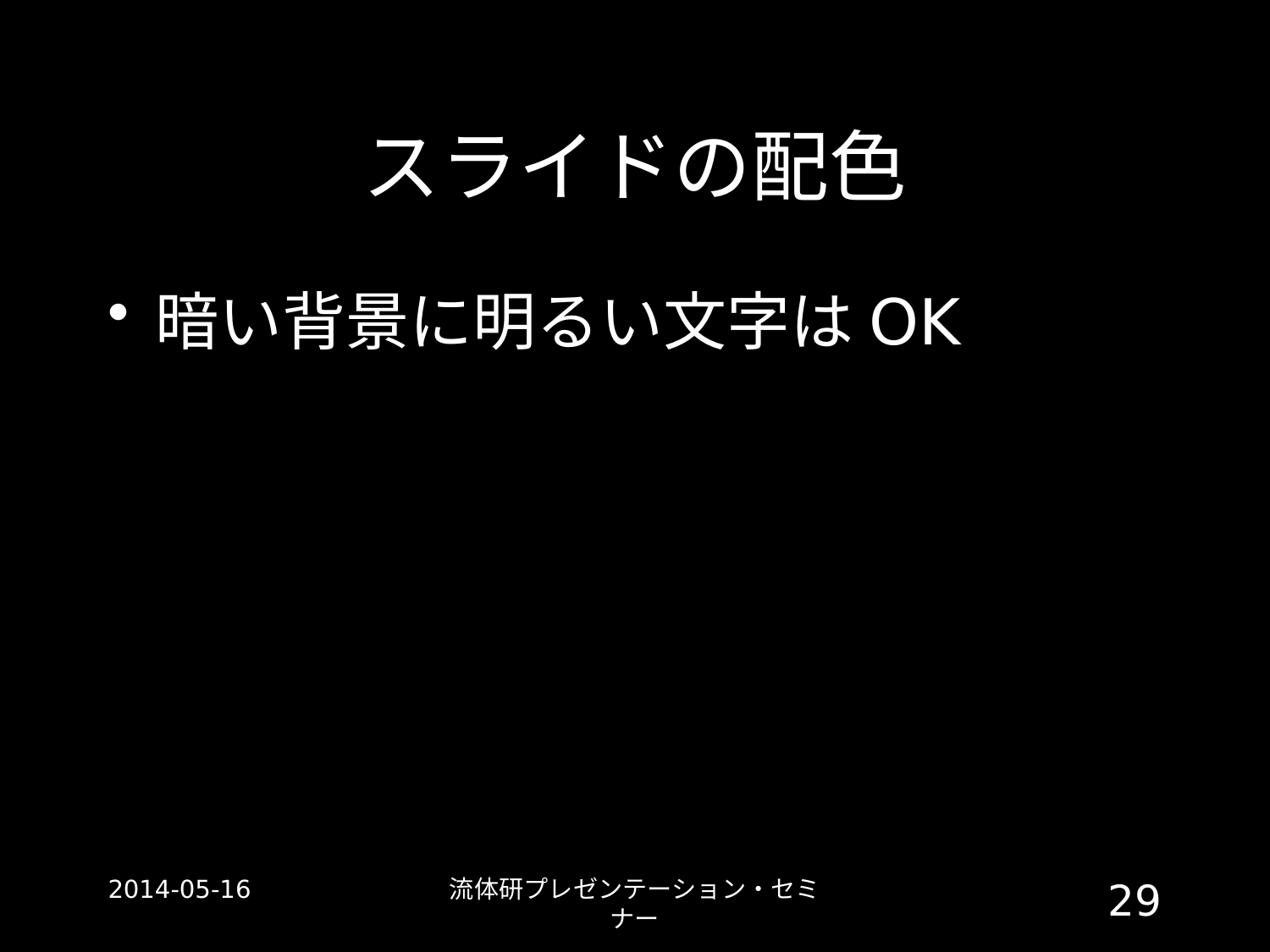

# スライドの配色
暗い背景に明るい文字はOK
2014-05-16
流体研プレゼンテーション・セミナー
29